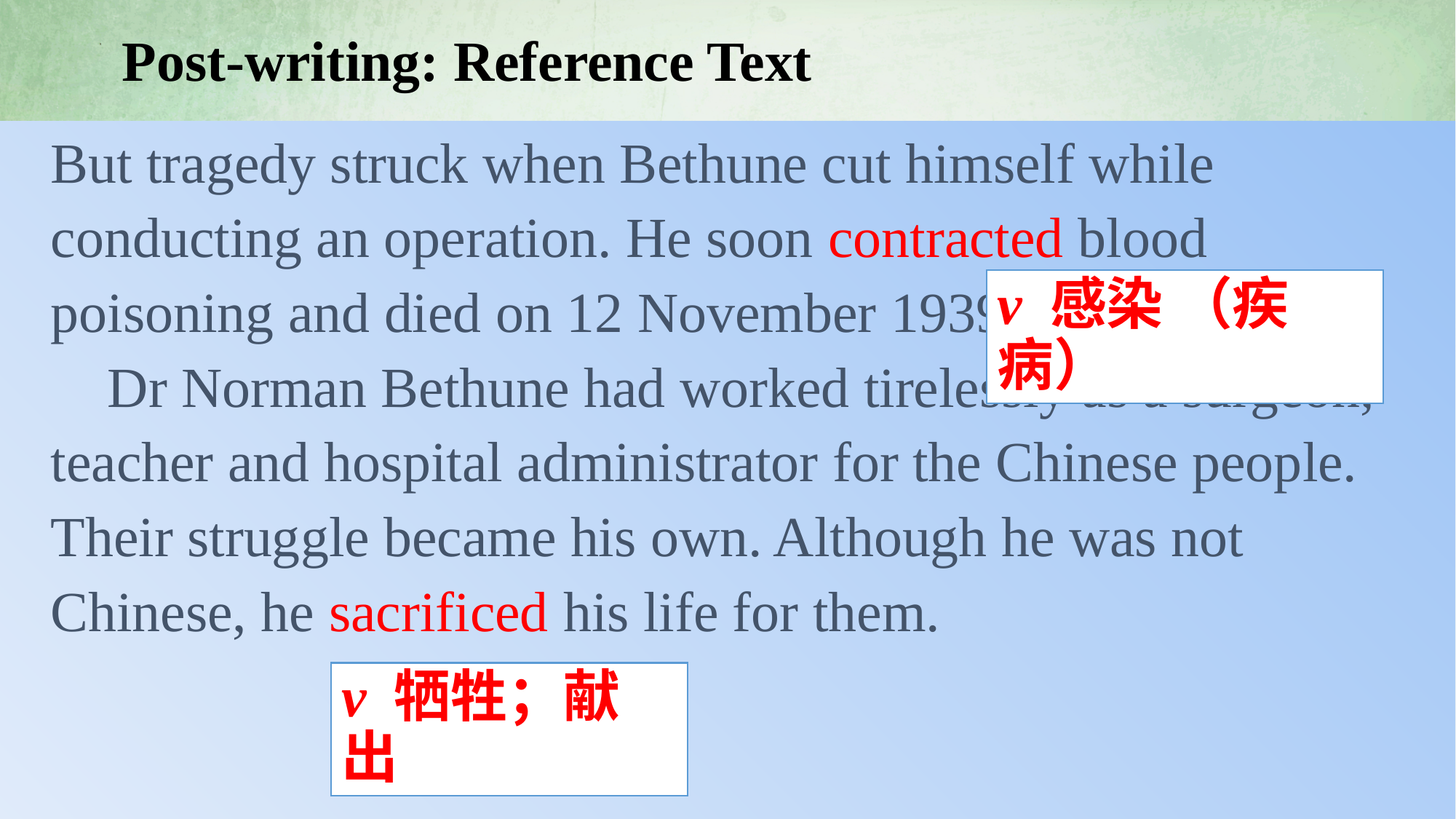

Post-writing: Reference Text
But tragedy struck when Bethune cut himself while conducting an operation. He soon contracted blood poisoning and died on 12 November 1939.
    Dr Norman Bethune had worked tirelessly as a surgeon, teacher and hospital administrator for the Chinese people. Their struggle became his own. Although he was not Chinese, he sacrificed his life for them.

v 感染 （疾病）
v 牺牲；献出